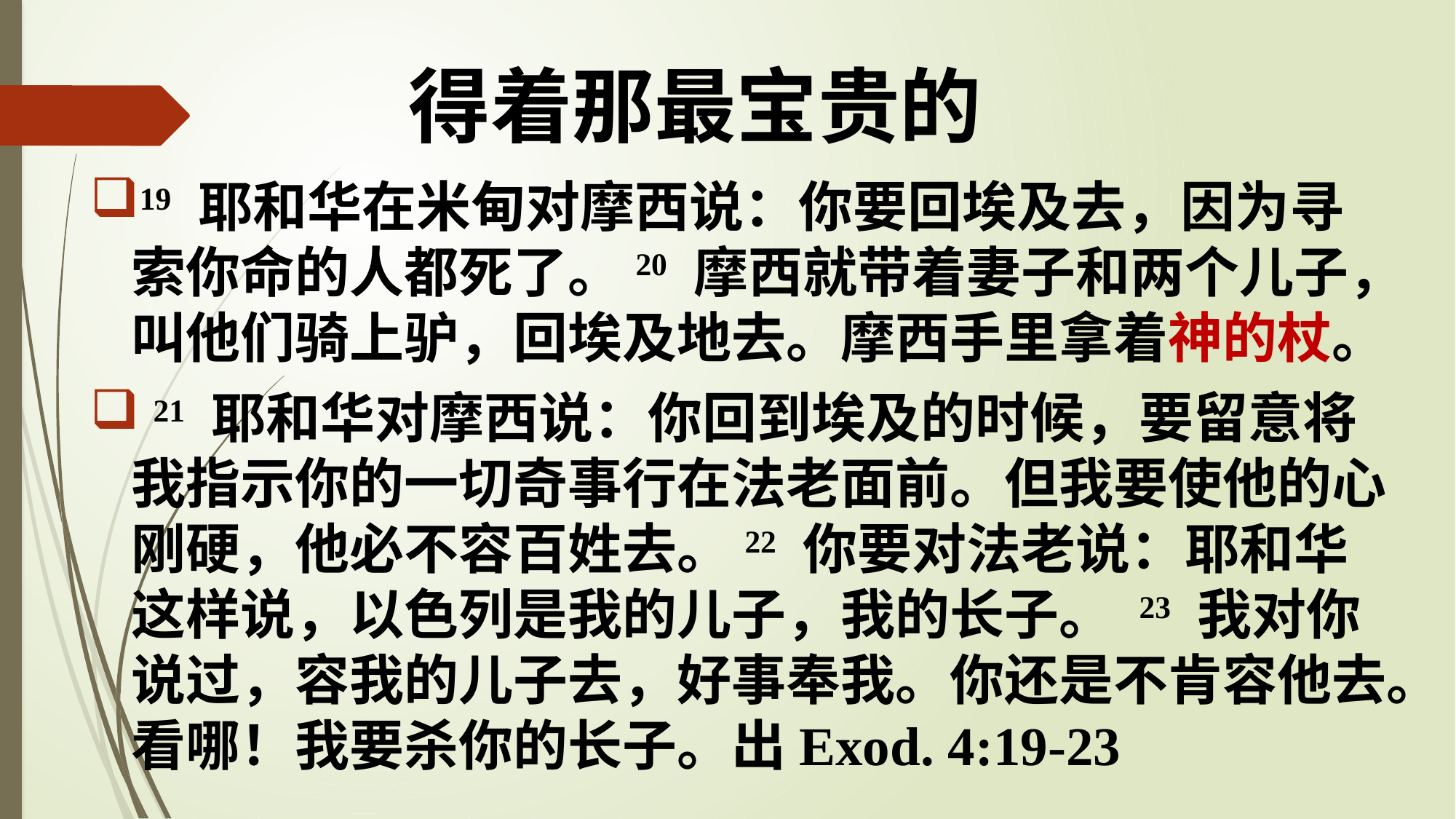

# 得着那最宝贵的
19 耶和华在米甸对摩西说：你要回埃及去，因为寻索你命的人都死了。20 摩西就带着妻子和两个儿子，叫他们骑上驴，回埃及地去。摩西手里拿着神的杖。
 21 耶和华对摩西说：你回到埃及的时候，要留意将我指示你的一切奇事行在法老面前。但我要使他的心刚硬，他必不容百姓去。22 你要对法老说：耶和华这样说，以色列是我的儿子，我的长子。 23 我对你说过，容我的儿子去，好事奉我。你还是不肯容他去。看哪！我要杀你的长子。出Exod. 4:19-23